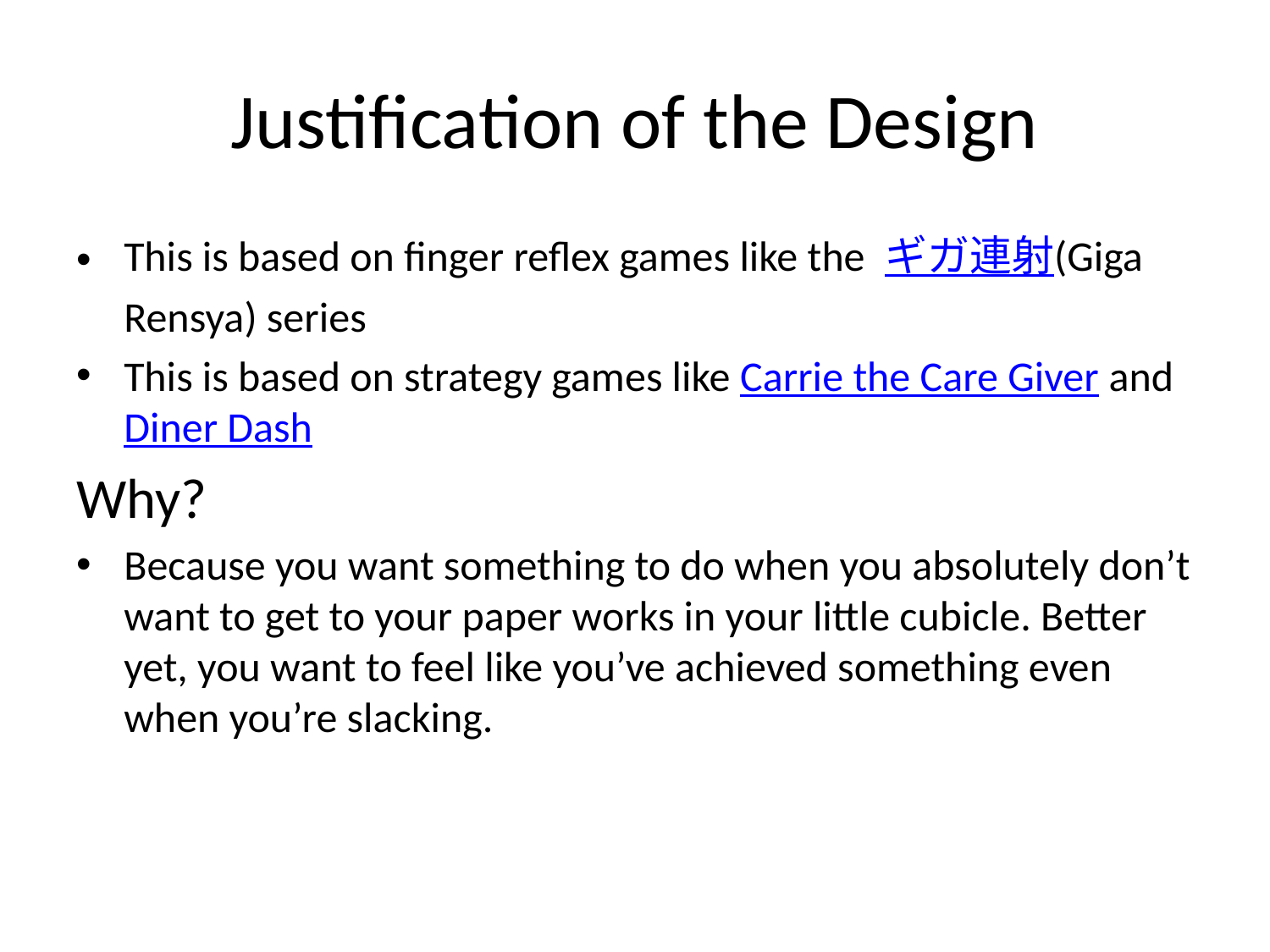

# Justification of the Design
This is based on finger reflex games like the ギガ連射(Giga Rensya) series
This is based on strategy games like Carrie the Care Giver and Diner Dash
Why?
Because you want something to do when you absolutely don’t want to get to your paper works in your little cubicle. Better yet, you want to feel like you’ve achieved something even when you’re slacking.